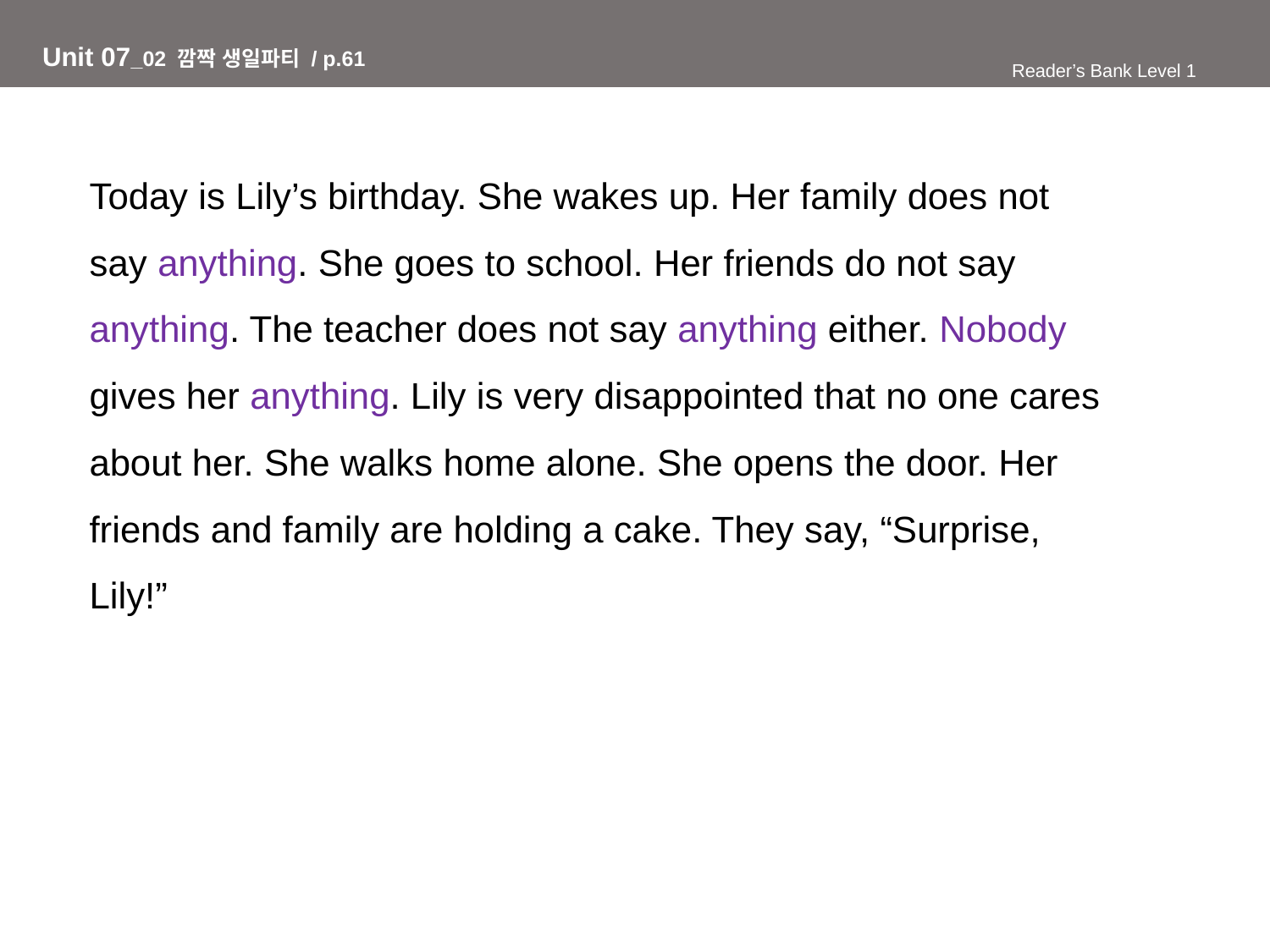

# Unit 07_02 깜짝 생일파티 / p.61
Reader’s Bank Level 1

Today is Lily’s birthday. She wakes up. Her family does not
say anything. She goes to school. Her friends do not say
anything. The teacher does not say anything either. Nobody
gives her anything. Lily is very disappointed that no one cares
about her. She walks home alone. She opens the door. Her
friends and family are holding a cake. They say, “Surprise,
Lily!”